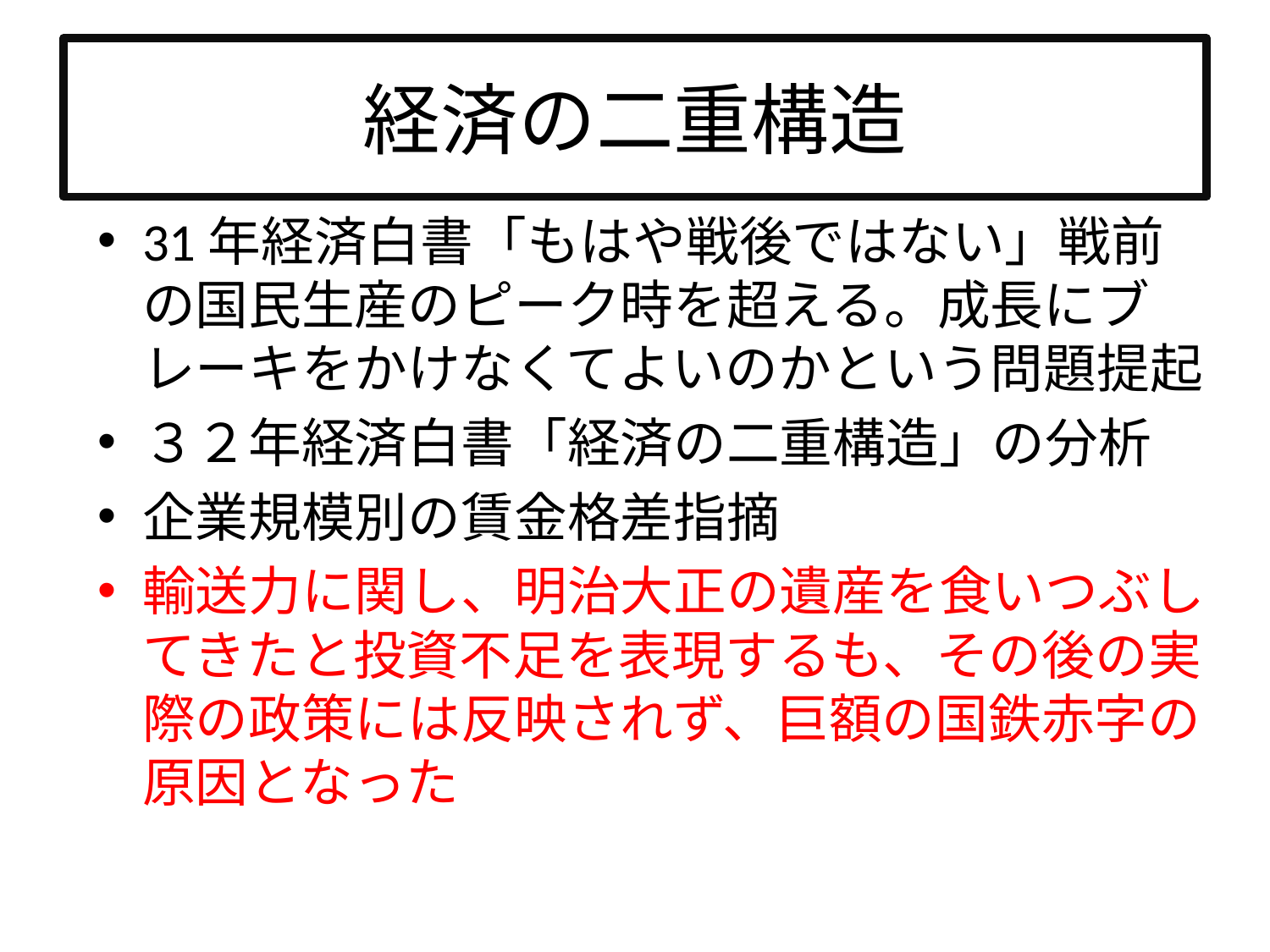

# 経済の二重構造
31年経済白書「もはや戦後ではない」戦前の国民生産のピーク時を超える。成長にブレーキをかけなくてよいのかという問題提起
３２年経済白書「経済の二重構造」の分析
企業規模別の賃金格差指摘
輸送力に関し、明治大正の遺産を食いつぶしてきたと投資不足を表現するも、その後の実際の政策には反映されず、巨額の国鉄赤字の原因となった